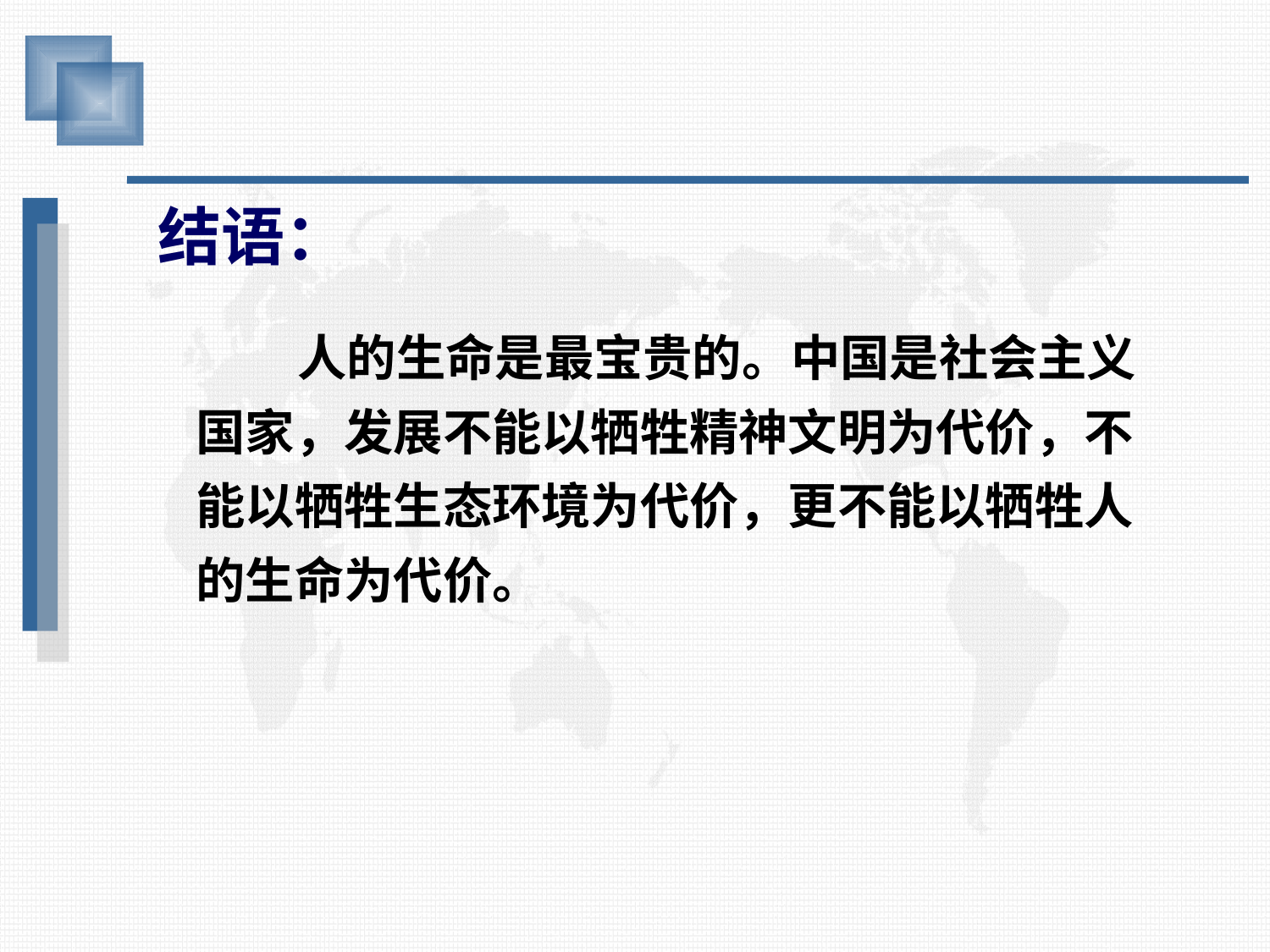

结语：
        人的生命是最宝贵的。中国是社会主义国家，发展不能以牺牲精神文明为代价，不能以牺牲生态环境为代价，更不能以牺牲人的生命为代价。